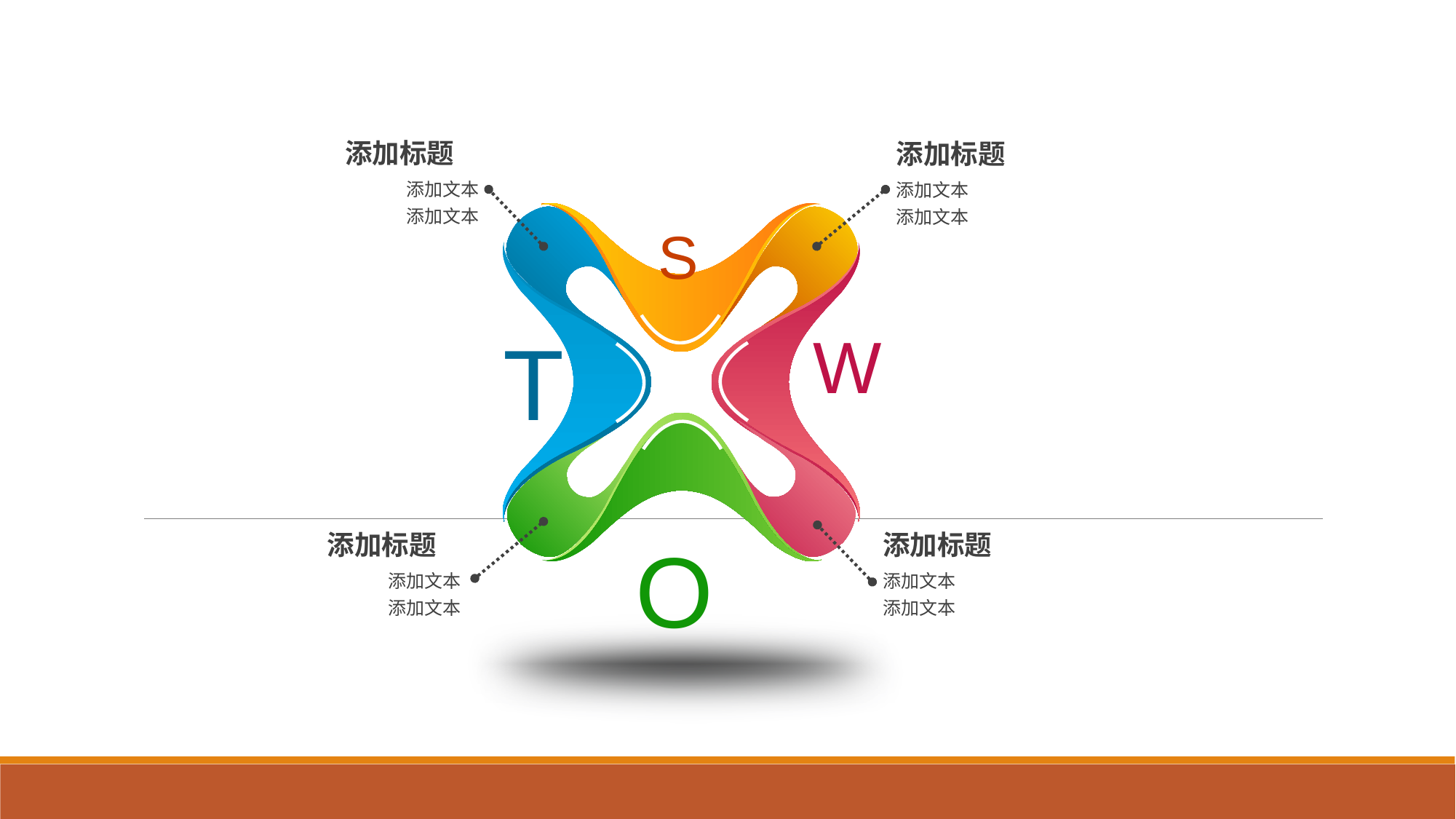

添加标题
添加标题
添加文本
添加文本

添加文本
添加文本
S
T
W
O
添加标题
添加标题
添加文本
添加文本
添加文本
添加文本